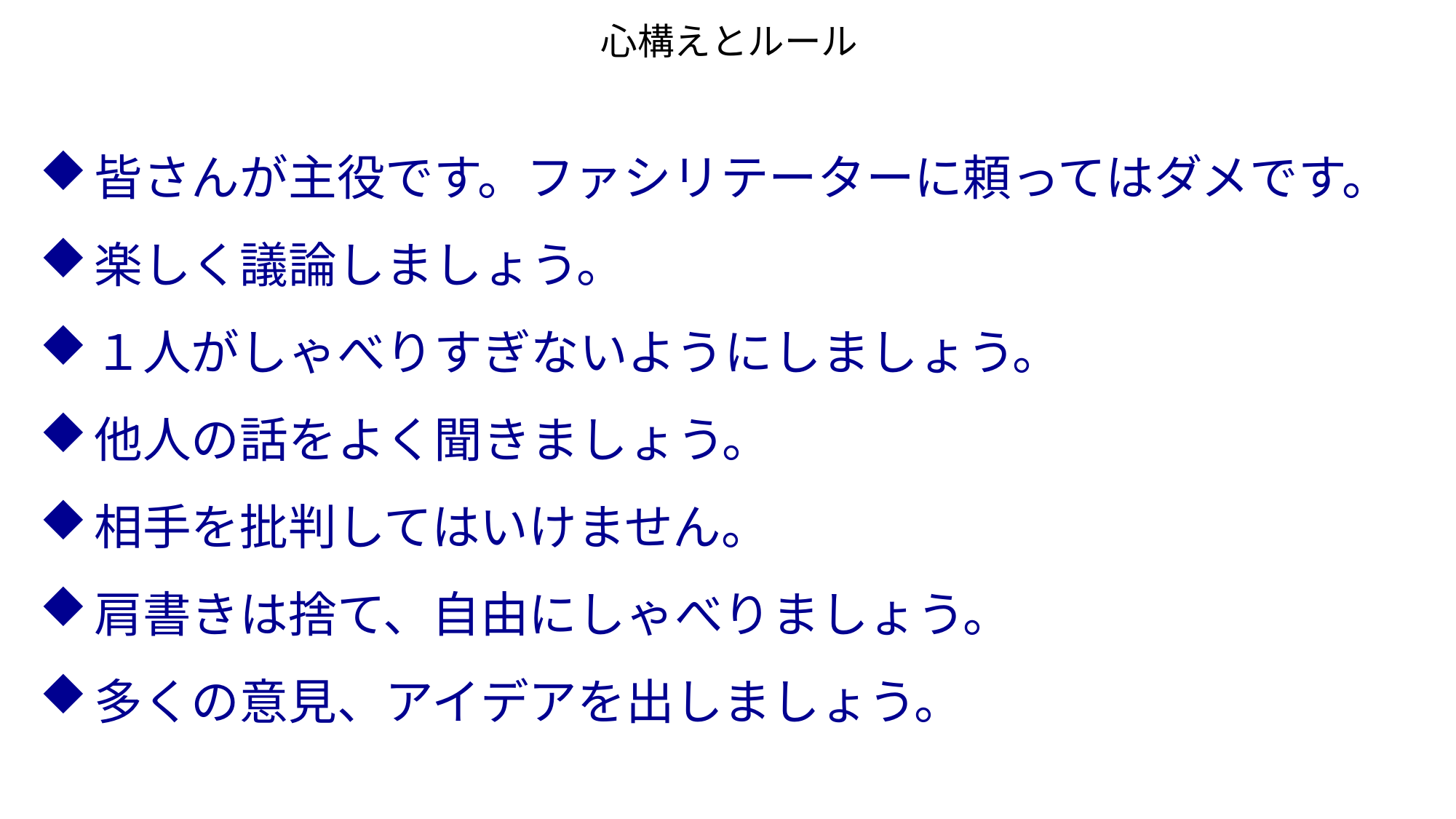

# 心構えとルール
皆さんが主役です。ファシリテーターに頼ってはダメです。
楽しく議論しましょう。
１人がしゃべりすぎないようにしましょう。
他人の話をよく聞きましょう。
相手を批判してはいけません。
肩書きは捨て、自由にしゃべりましょう。
多くの意見、アイデアを出しましょう。